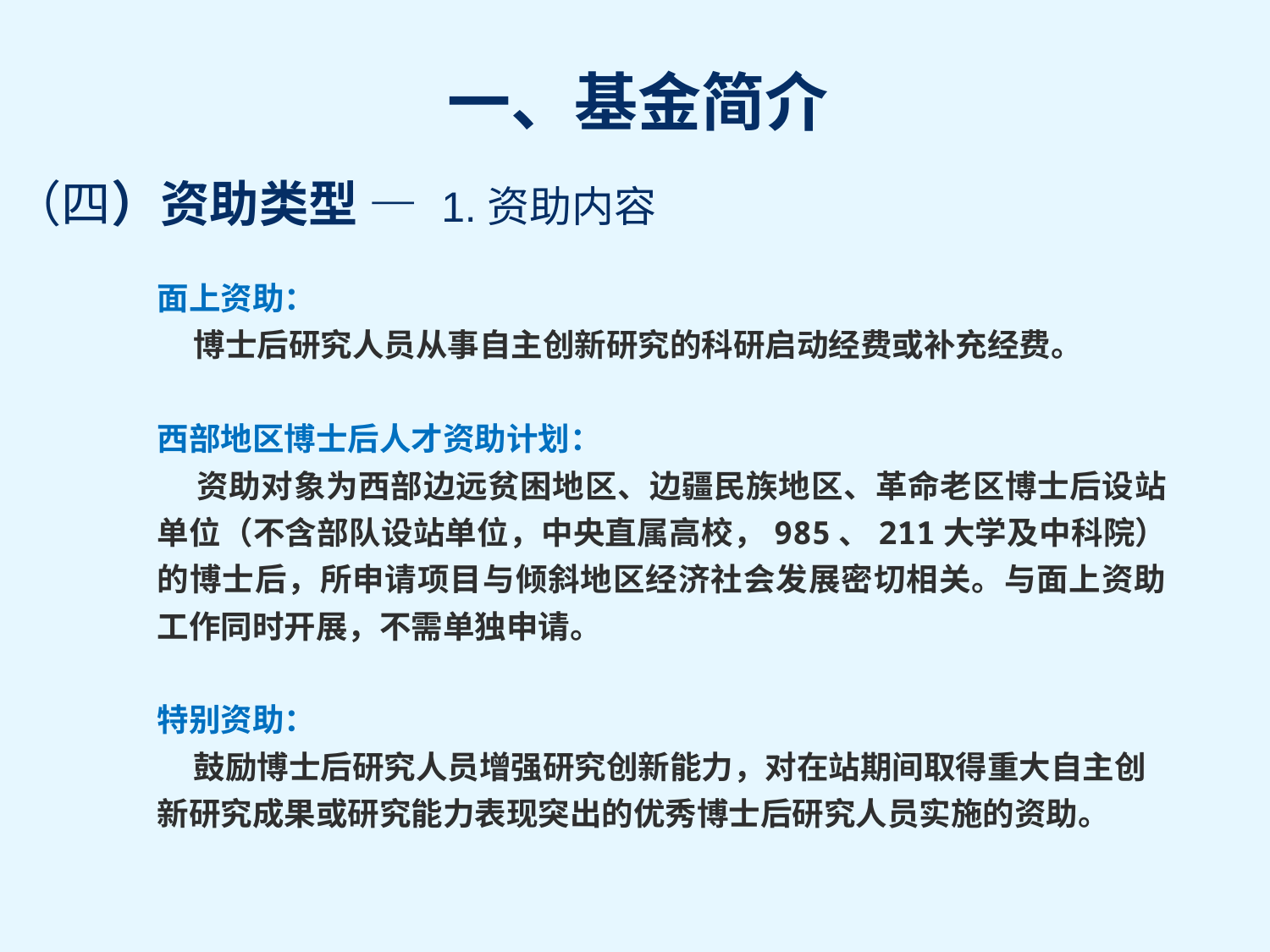

（四）资助类型 — 1.资助内容
面上资助：
    博士后研究人员从事自主创新研究的科研启动经费或补充经费。

西部地区博士后人才资助计划：
    资助对象为西部边远贫困地区、边疆民族地区、革命老区博士后设站单位（不含部队设站单位，中央直属高校，985、211大学及中科院）的博士后，所申请项目与倾斜地区经济社会发展密切相关。与面上资助工作同时开展，不需单独申请。

特别资助：
    鼓励博士后研究人员增强研究创新能力，对在站期间取得重大自主创新研究成果或研究能力表现突出的优秀博士后研究人员实施的资助。